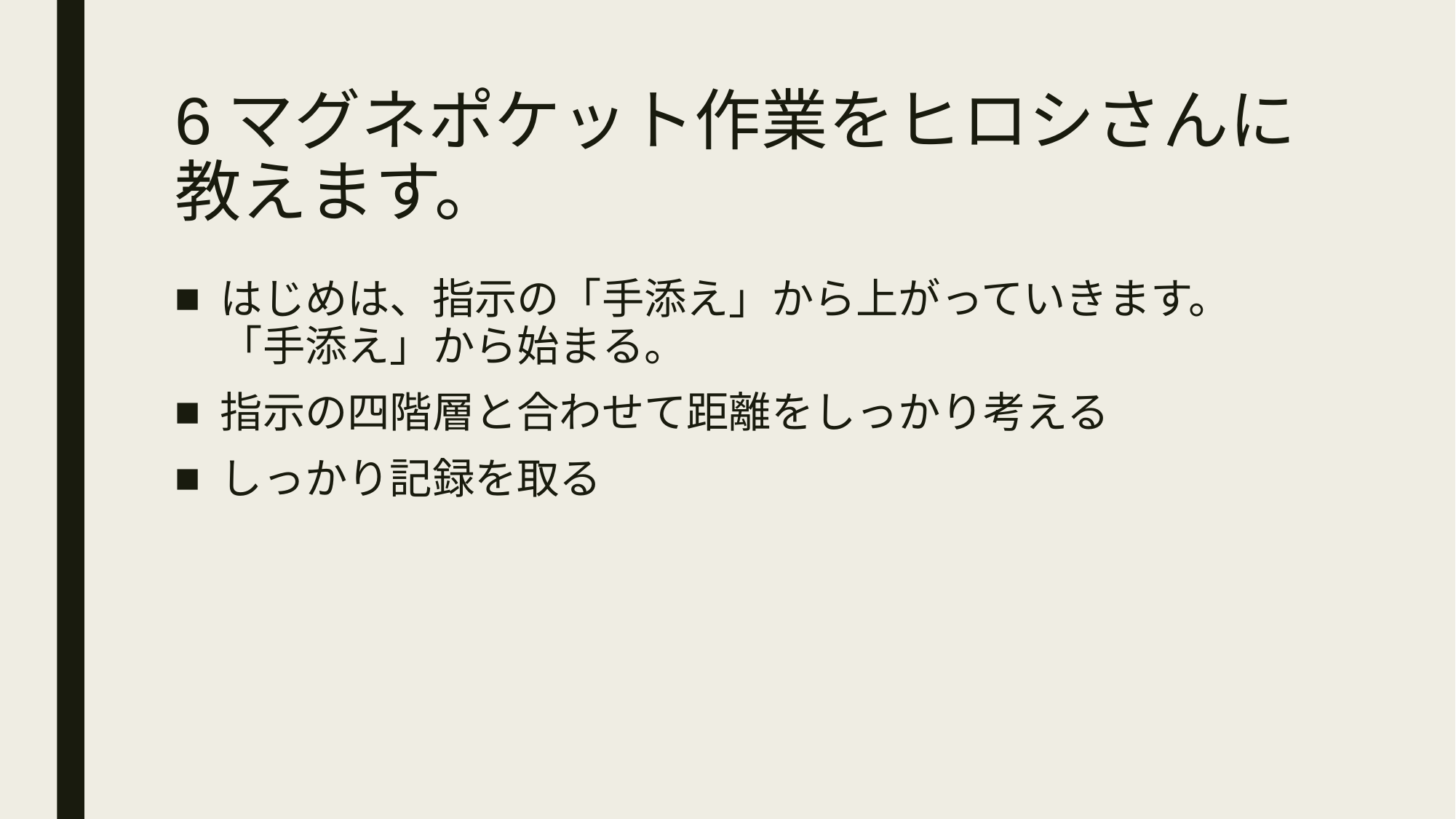

# 6マグネポケット作業をヒロシさんに教えます。
はじめは、指示の「手添え」から上がっていきます。「手添え」から始まる。
指示の四階層と合わせて距離をしっかり考える
しっかり記録を取る